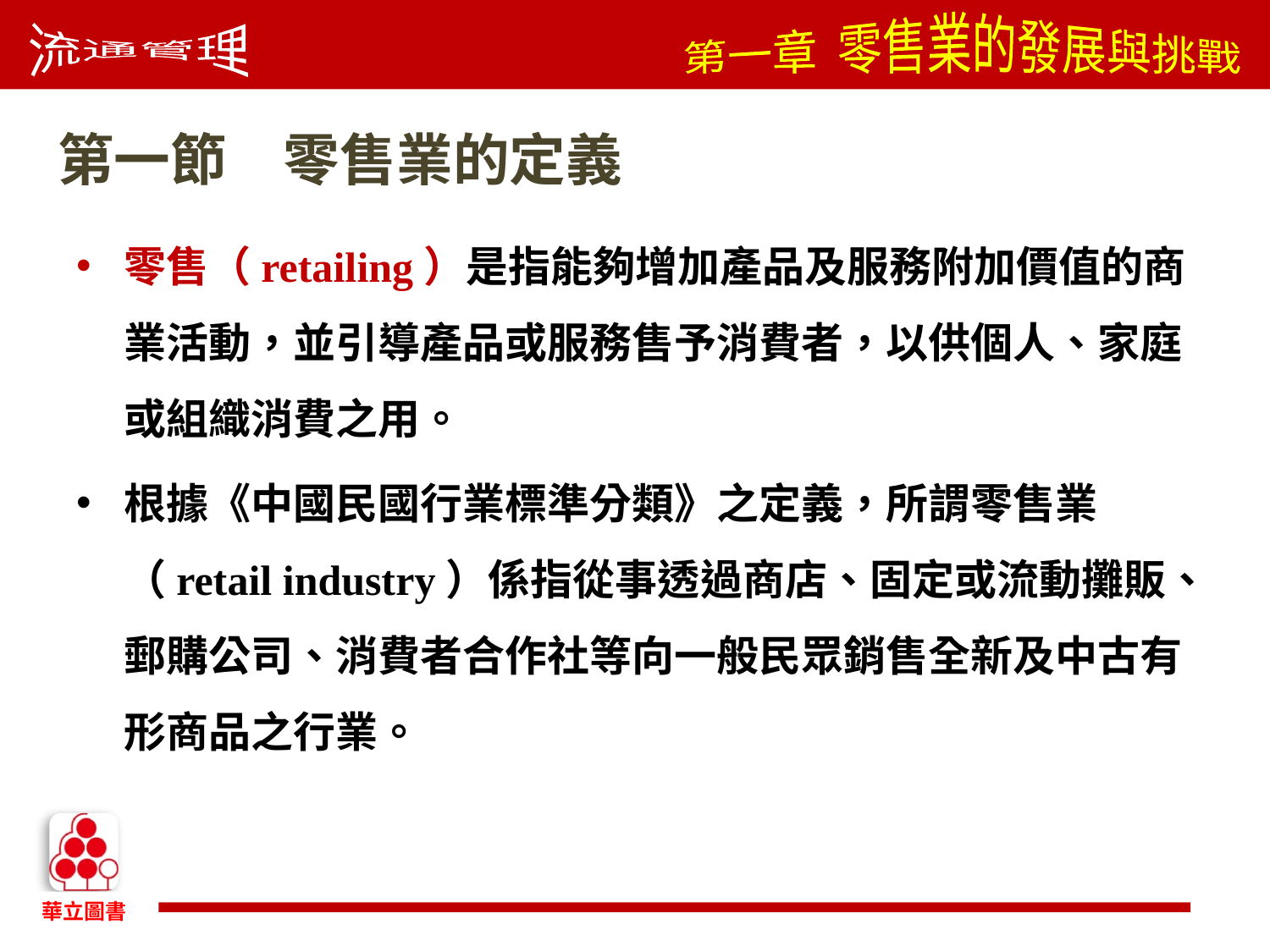

第一節　零售業的定義
零售（retailing）是指能夠增加產品及服務附加價值的商業活動，並引導產品或服務售予消費者，以供個人、家庭或組織消費之用。
根據《中國民國行業標準分類》之定義，所謂零售業（retail industry）係指從事透過商店、固定或流動攤販、郵購公司、消費者合作社等向一般民眾銷售全新及中古有形商品之行業。